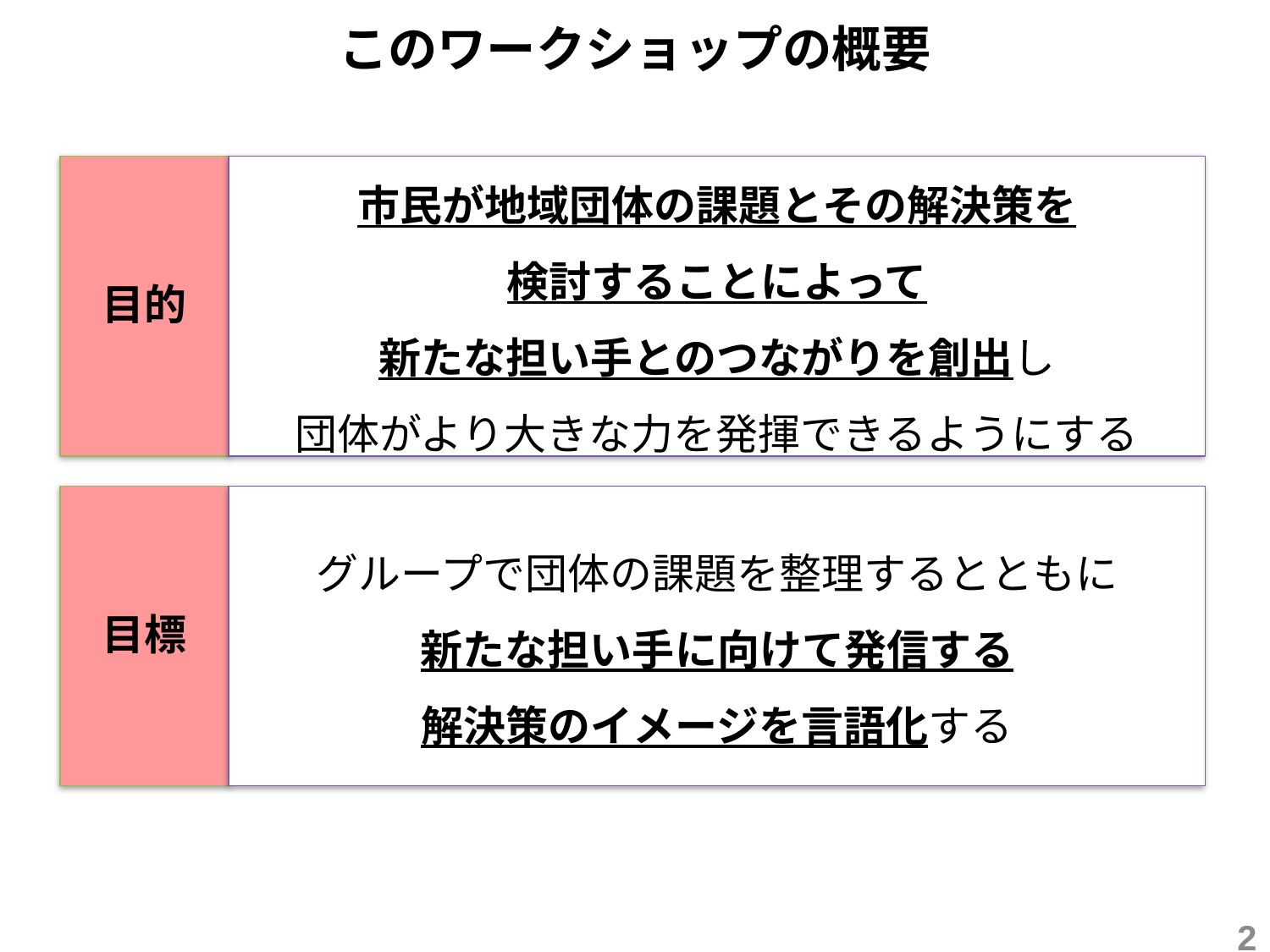

# このワークショップの概要
目的
市民が地域団体の課題とその解決策を
検討することによって
新たな担い手とのつながりを創出し
団体がより大きな力を発揮できるようにする
目標
グループで団体の課題を整理するとともに
新たな担い手に向けて発信する
解決策のイメージを言語化する
2